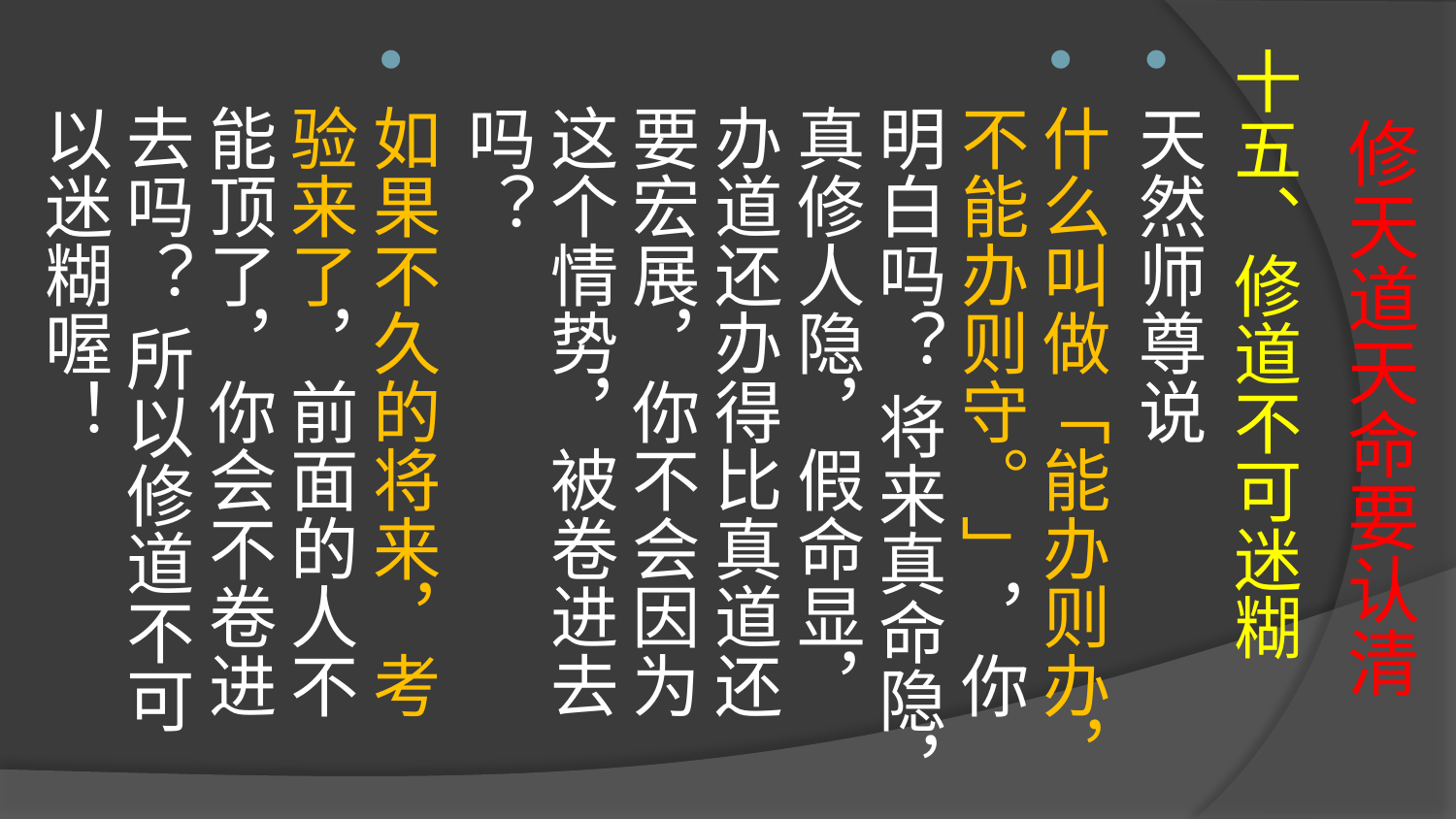

# 修天道天命要认清
十五、修道不可迷糊
天然师尊说
什么叫做「能办则办，不能办则守。」，你明白吗？ 将来真命隐，真修人隐，假命显，办道还办得比真道还要宏展，你不会因为这个情势，被卷进去吗？
如果不久的将来，考验来了，前面的人不能顶了，你会不卷进去吗？ 所以修道不可以迷糊喔！